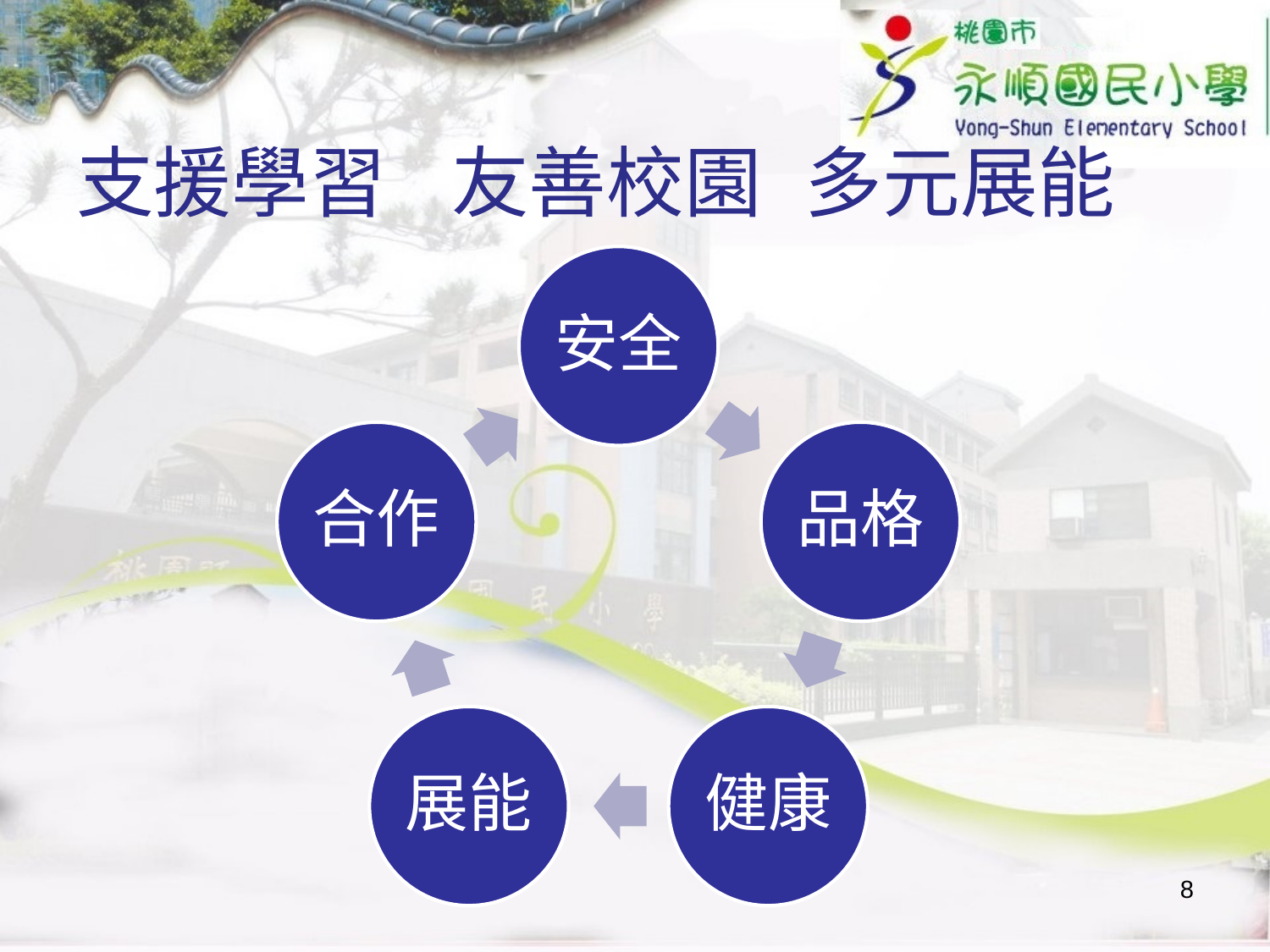

# 支援學習   友善校園  多元展能

安全

合作
品格

展能
健康

8